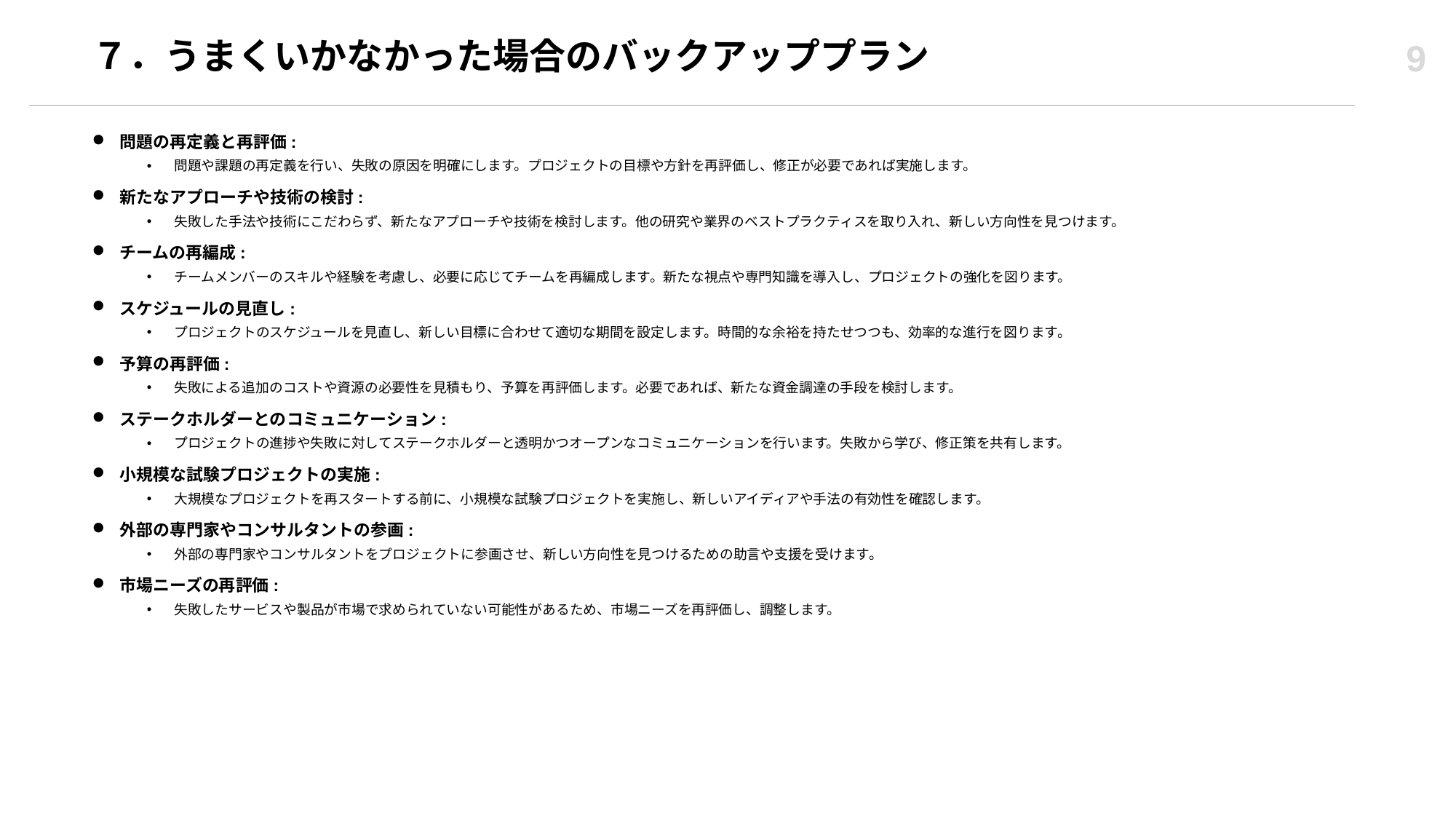

9
# ７．うまくいかなかった場合のバックアッププラン
問題の再定義と再評価:
問題や課題の再定義を行い、失敗の原因を明確にします。プロジェクトの目標や方針を再評価し、修正が必要であれば実施します。
新たなアプローチや技術の検討:
失敗した手法や技術にこだわらず、新たなアプローチや技術を検討します。他の研究や業界のベストプラクティスを取り入れ、新しい方向性を見つけます。
チームの再編成:
チームメンバーのスキルや経験を考慮し、必要に応じてチームを再編成します。新たな視点や専門知識を導入し、プロジェクトの強化を図ります。
スケジュールの見直し:
プロジェクトのスケジュールを見直し、新しい目標に合わせて適切な期間を設定します。時間的な余裕を持たせつつも、効率的な進行を図ります。
予算の再評価:
失敗による追加のコストや資源の必要性を見積もり、予算を再評価します。必要であれば、新たな資金調達の手段を検討します。
ステークホルダーとのコミュニケーション:
プロジェクトの進捗や失敗に対してステークホルダーと透明かつオープンなコミュニケーションを行います。失敗から学び、修正策を共有します。
小規模な試験プロジェクトの実施:
大規模なプロジェクトを再スタートする前に、小規模な試験プロジェクトを実施し、新しいアイディアや手法の有効性を確認します。
外部の専門家やコンサルタントの参画:
外部の専門家やコンサルタントをプロジェクトに参画させ、新しい方向性を見つけるための助言や支援を受けます。
市場ニーズの再評価:
失敗したサービスや製品が市場で求められていない可能性があるため、市場ニーズを再評価し、調整します。